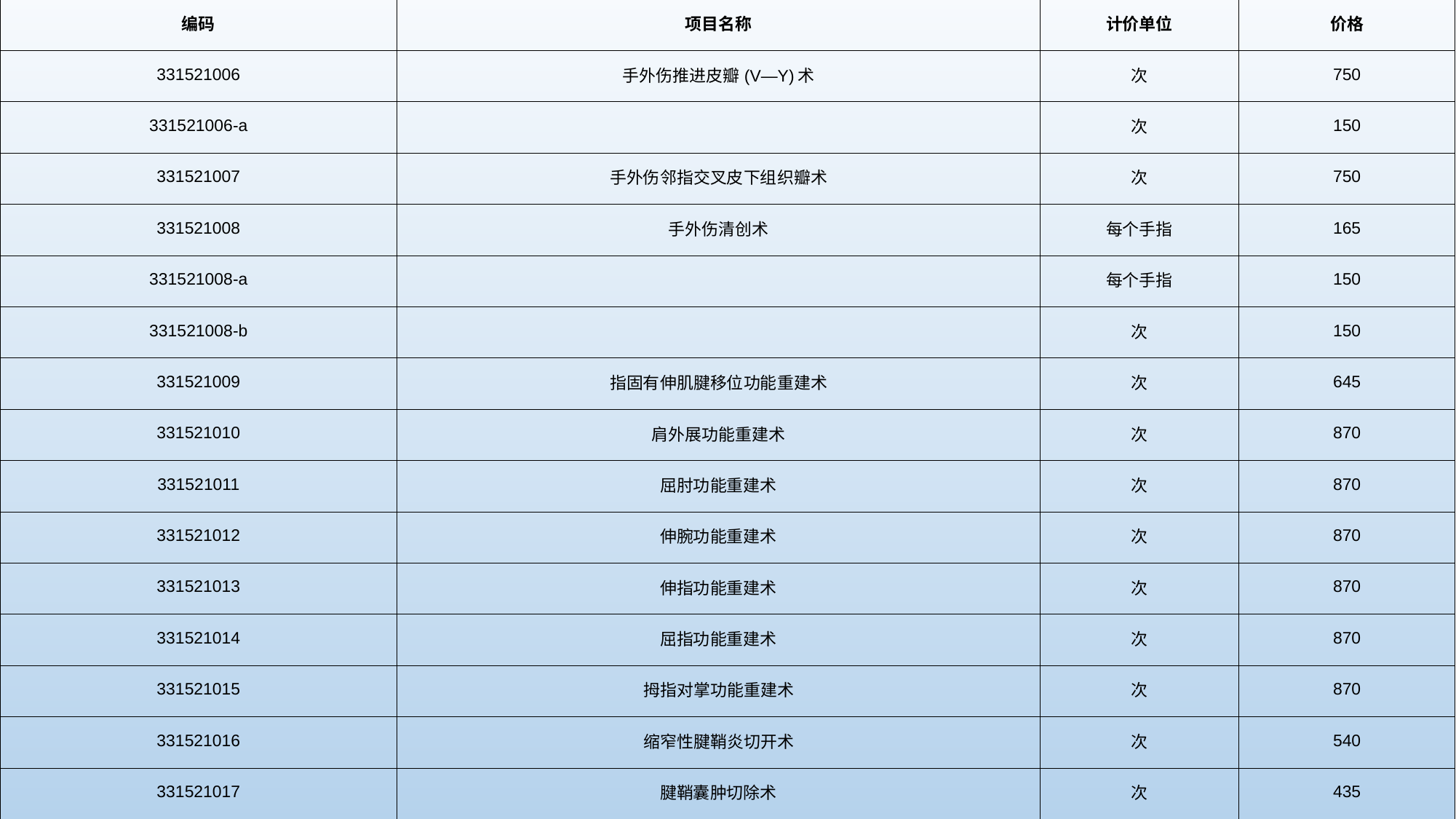

| 编码 | 项目名称 | 计价单位 | 价格 |
| --- | --- | --- | --- |
| 331521006 | 手外伤推进皮瓣(V—Y)术 | 次 | 750 |
| 331521006-a |  | 次 | 150 |
| 331521007 | 手外伤邻指交叉皮下组织瓣术 | 次 | 750 |
| 331521008 | 手外伤清创术 | 每个手指 | 165 |
| 331521008-a |  | 每个手指 | 150 |
| 331521008-b |  | 次 | 150 |
| 331521009 | 指固有伸肌腱移位功能重建术 | 次 | 645 |
| 331521010 | 肩外展功能重建术 | 次 | 870 |
| 331521011 | 屈肘功能重建术 | 次 | 870 |
| 331521012 | 伸腕功能重建术 | 次 | 870 |
| 331521013 | 伸指功能重建术 | 次 | 870 |
| 331521014 | 屈指功能重建术 | 次 | 870 |
| 331521015 | 拇指对掌功能重建术 | 次 | 870 |
| 331521016 | 缩窄性腱鞘炎切开术 | 次 | 540 |
| 331521017 | 腱鞘囊肿切除术 | 次 | 435 |